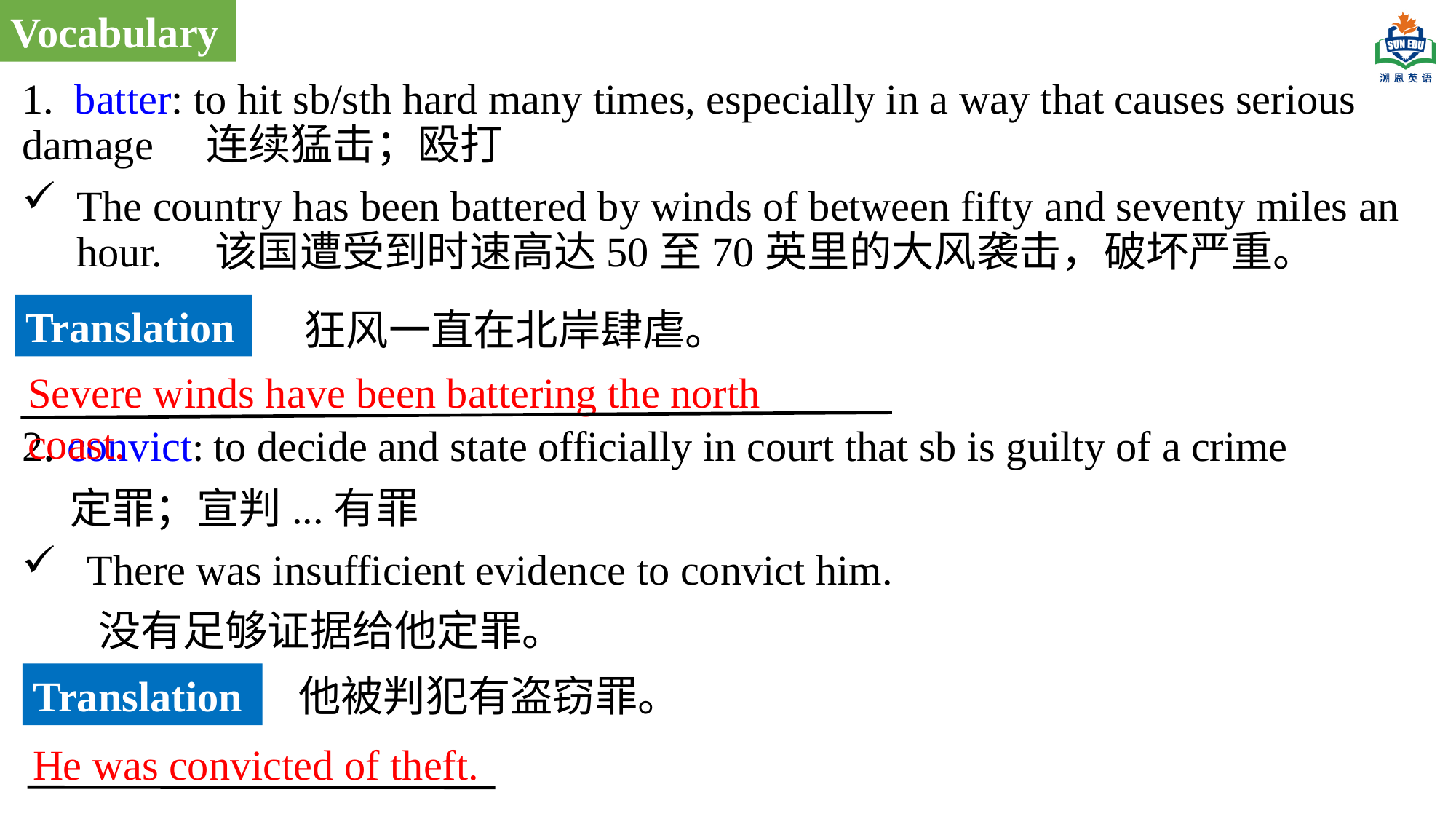

Vocabulary
1.  batter: to hit sb/sth hard many times, especially in a way that causes serious damage    连续猛击；殴打
The country has been battered by winds of between fifty and seventy miles an hour.    该国遭受到时速高达50至70英里的大风袭击，破坏严重。

2. convict: to decide and state officially in court that sb is guilty of a crime
    定罪；宣判...有罪
 There was insufficient evidence to convict him.
       没有足够证据给他定罪。
Translation
狂风一直在北岸肆虐。
Severe winds have been battering the north coast.
Translation
他被判犯有盗窃罪。
He was convicted of theft.